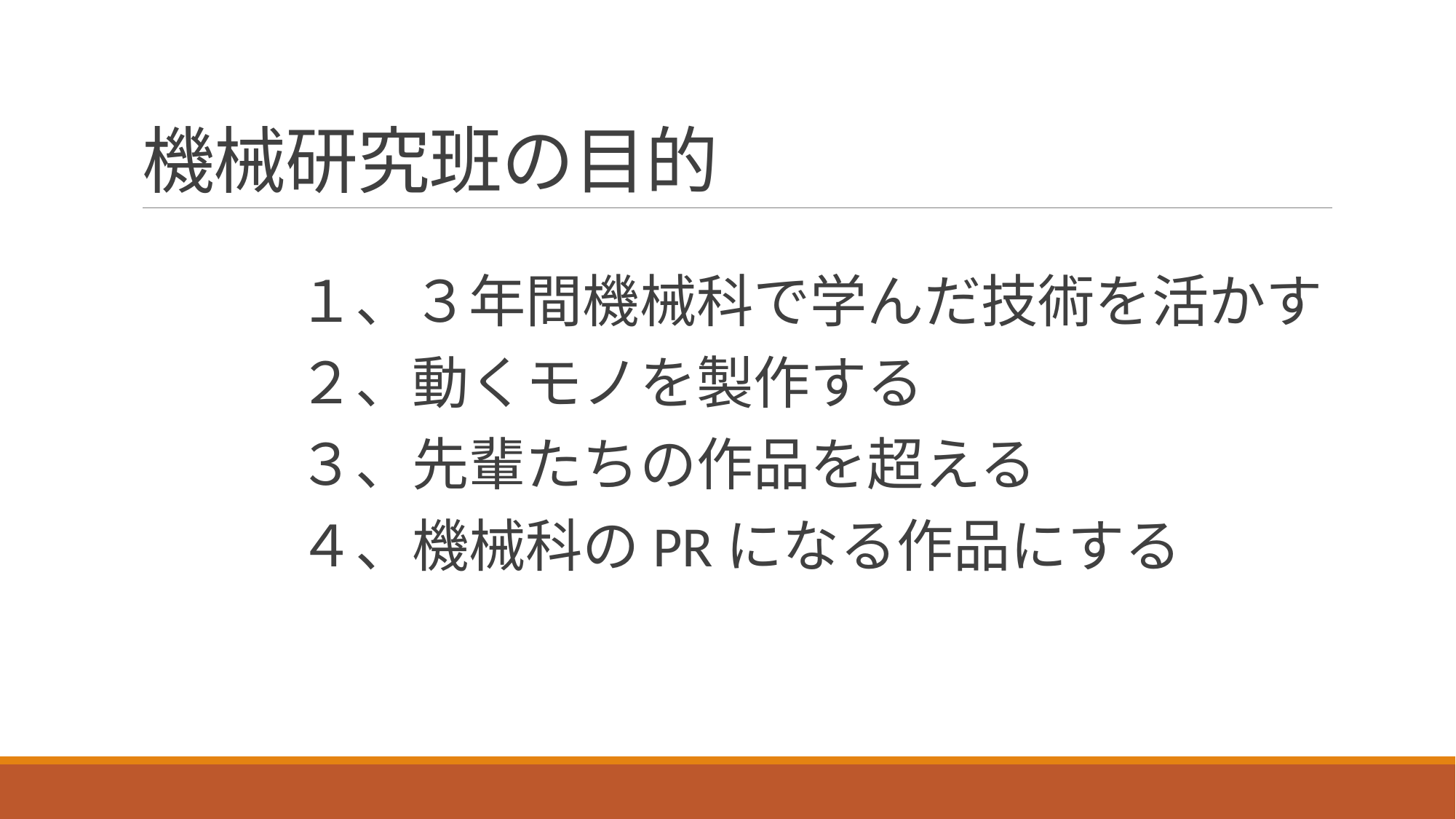

# 機械研究班の目的
　　　１、３年間機械科で学んだ技術を活かす
　　　２、動くモノを製作する
　　　３、先輩たちの作品を超える
　　　４、機械科のPRになる作品にする